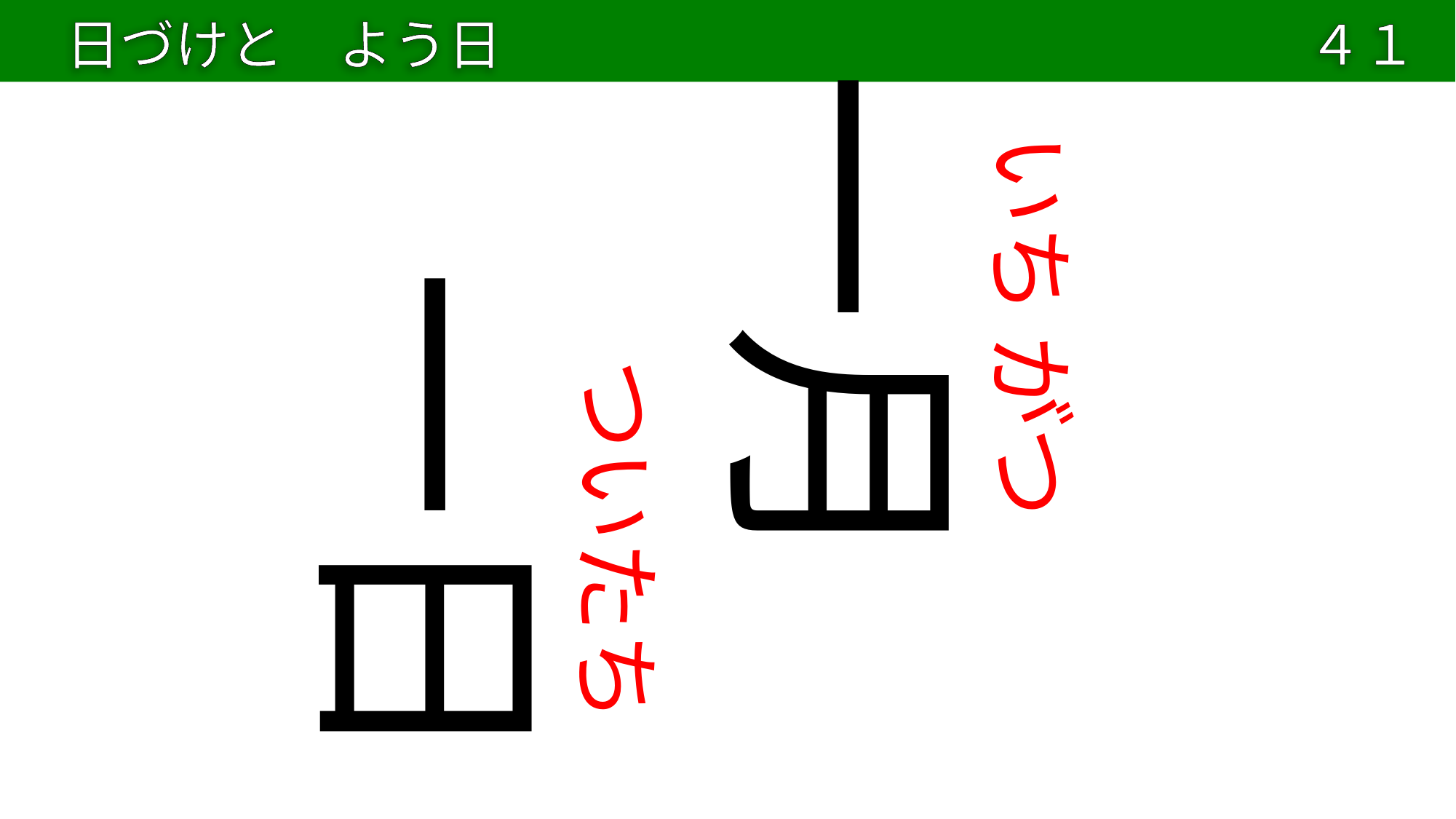

日づけと　よう日
４１
一月
いち がつ
一日
ついたち